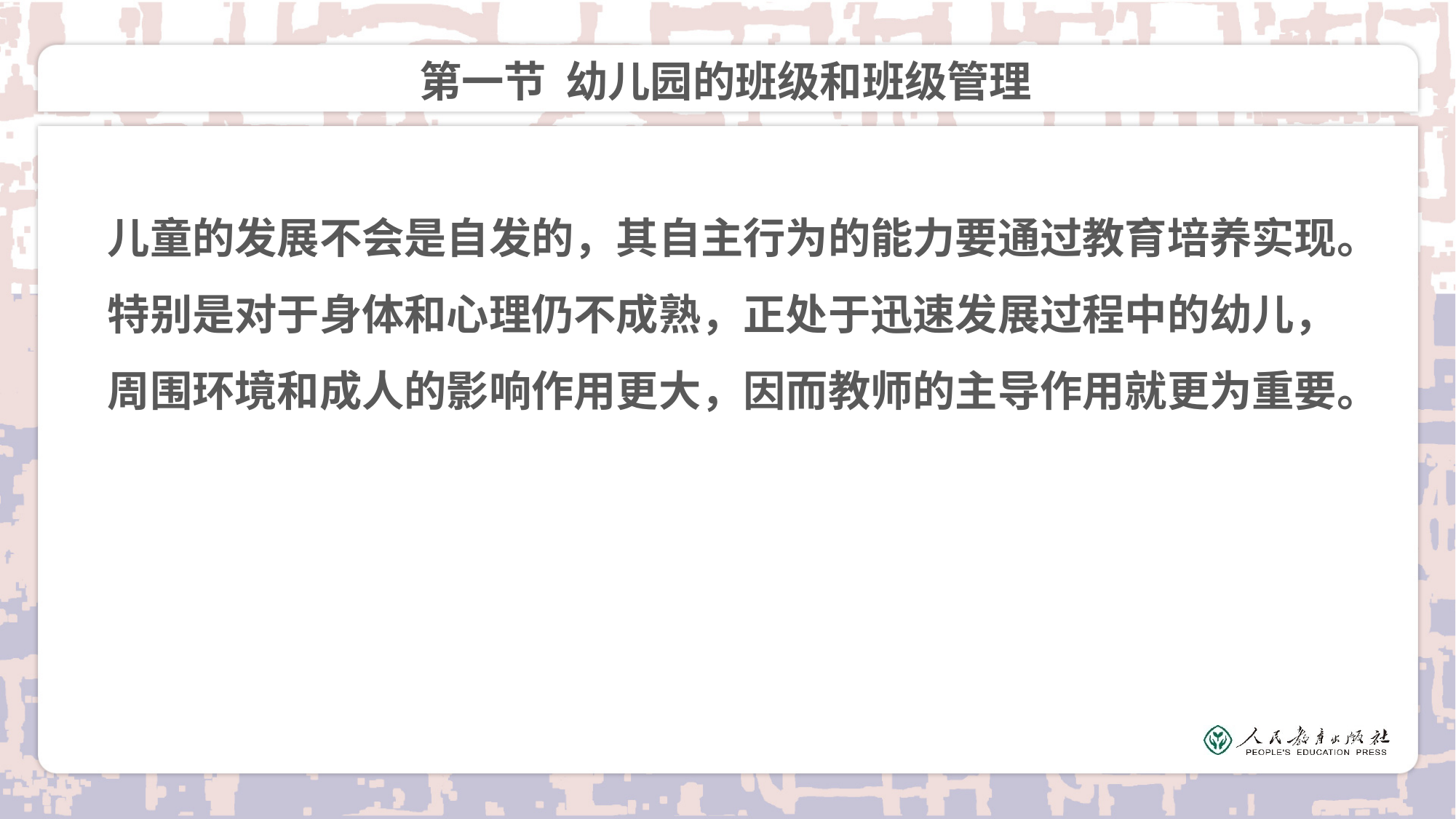

# 第一节  幼儿园的班级和班级管理
儿童的发展不会是自发的，其自主行为的能力要通过教育培养实现。特别是对于身体和心理仍不成熟，正处于迅速发展过程中的幼儿，周围环境和成人的影响作用更大，因而教师的主导作用就更为重要。